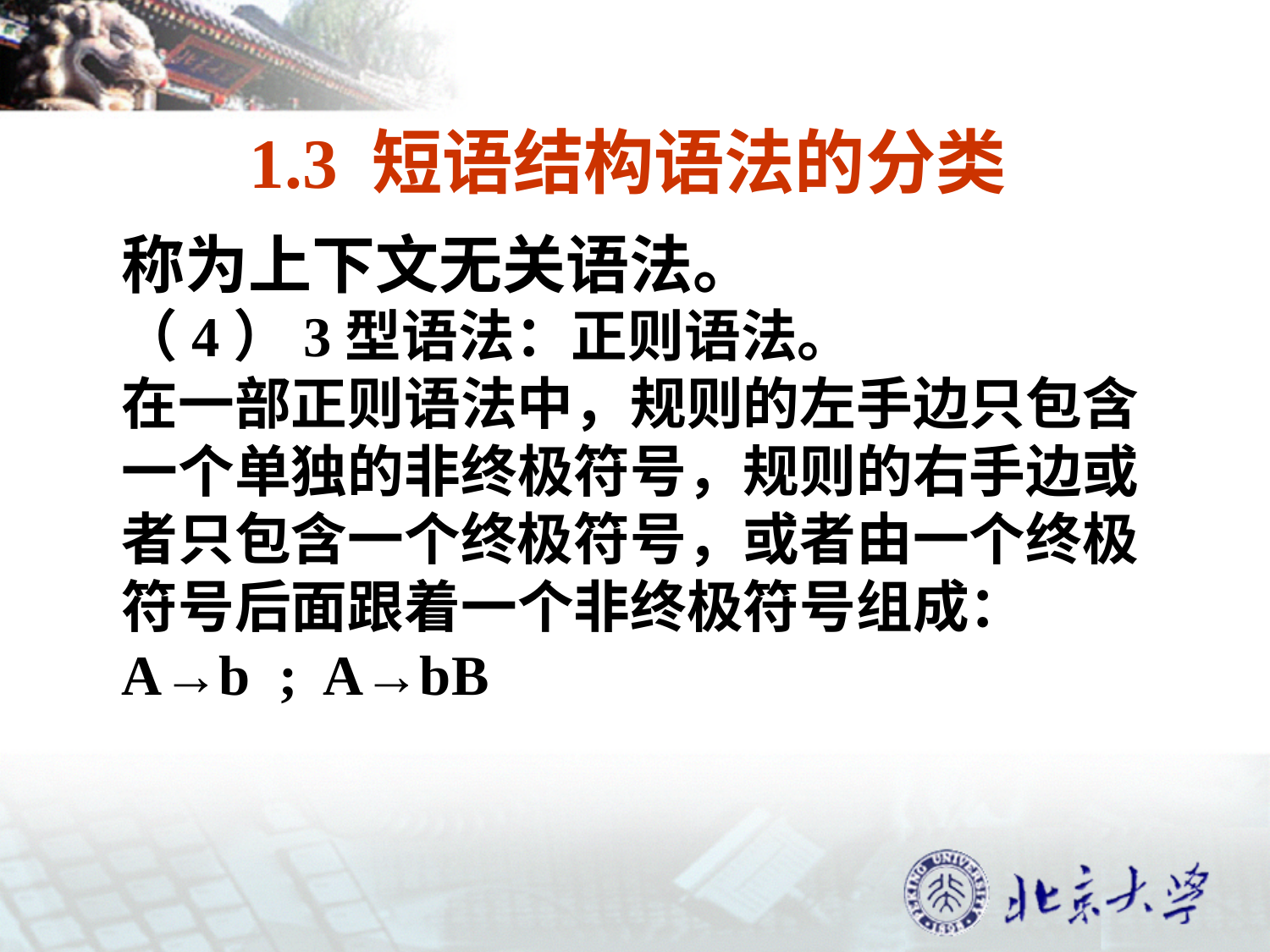

1.3 短语结构语法的分类
称为上下文无关语法。
（4）3型语法：正则语法。
在一部正则语法中，规则的左手边只包含
一个单独的非终极符号，规则的右手边或
者只包含一个终极符号，或者由一个终极
符号后面跟着一个非终极符号组成：
A→b  ;  A→bB